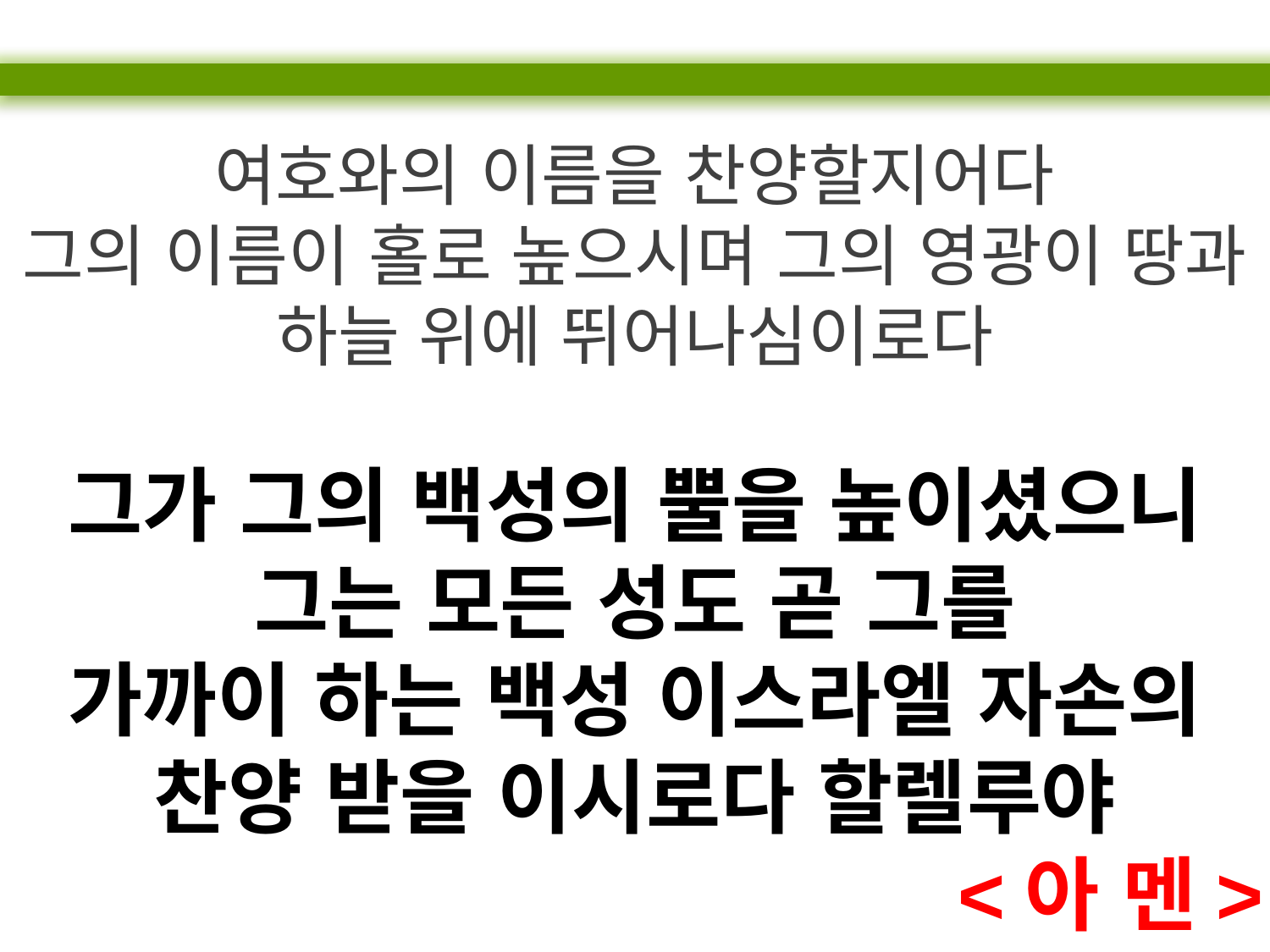

여호와의 이름을 찬양할지어다
그의 이름이 홀로 높으시며 그의 영광이 땅과 하늘 위에 뛰어나심이로다
그가 그의 백성의 뿔을 높이셨으니
그는 모든 성도 곧 그를
가까이 하는 백성 이스라엘 자손의
찬양 받을 이시로다 할렐루야
<아 멘>